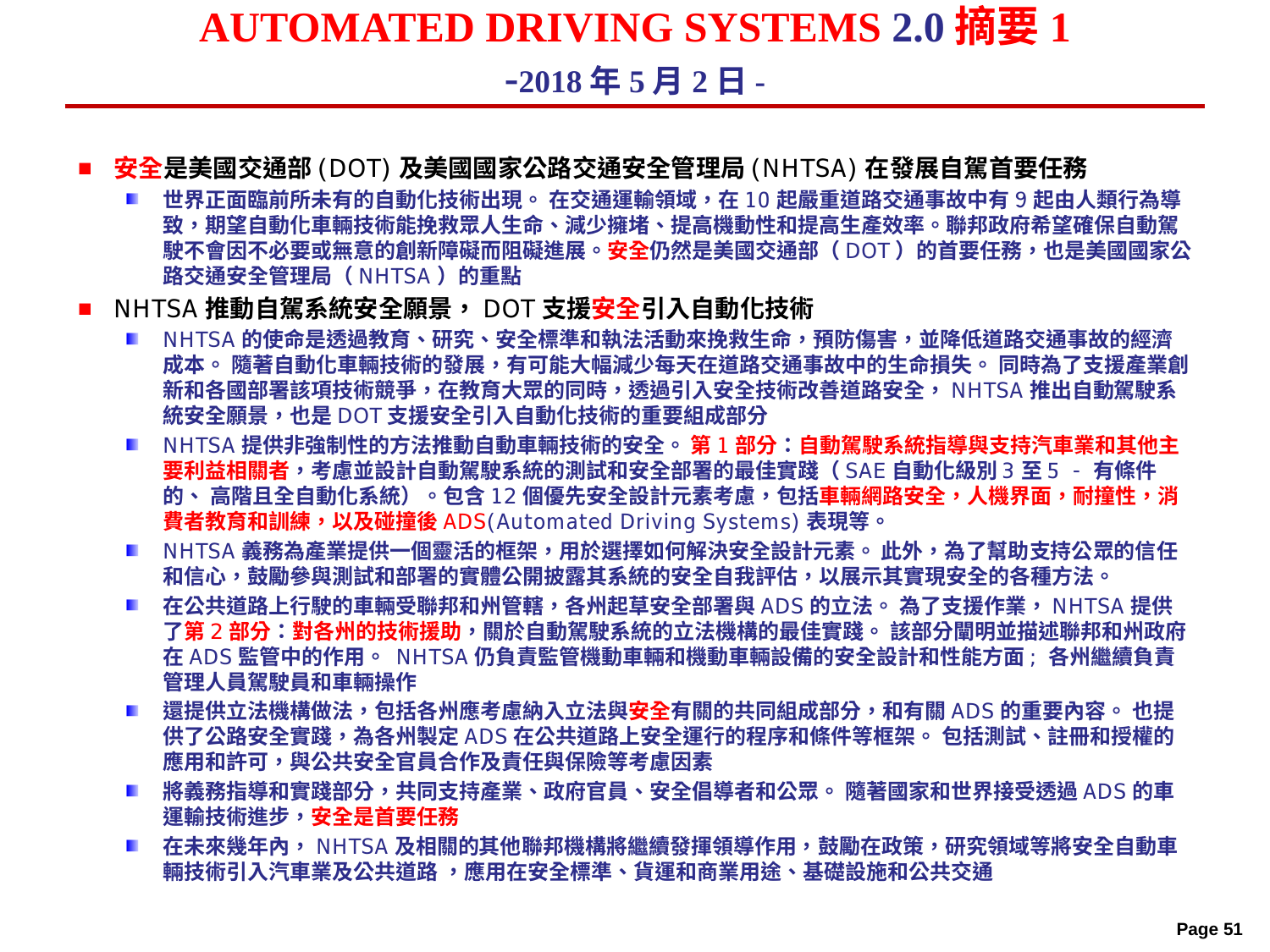

# AUTOMATED DRIVING SYSTEMS 2.0摘要1 -2018年5月2日-
安全是美國交通部(DOT)及美國國家公路交通安全管理局(NHTSA)在發展自駕首要任務
世界正面臨前所未有的自動化技術出現。 在交通運輸領域，在10起嚴重道路交通事故中有9起由人類行為導致，期望自動化車輛技術能挽救眾人生命、減少擁堵、提高機動性和提高生產效率。聯邦政府希望確保自動駕駛不會因不必要或無意的創新障礙而阻礙進展。安全仍然是美國交通部（DOT）的首要任務，也是美國國家公路交通安全管理局（NHTSA）的重點
NHTSA推動自駕系統安全願景，DOT支援安全引入自動化技術
NHTSA的使命是透過教育、研究、安全標準和執法活動來挽救生命，預防傷害，並降低道路交通事故的經濟成本。 隨著自動化車輛技術的發展，有可能大幅減少每天在道路交通事故中的生命損失。 同時為了支援產業創新和各國部署該項技術競爭，在教育大眾的同時，透過引入安全技術改善道路安全，NHTSA推出自動駕駛系統安全願景，也是DOT支援安全引入自動化技術的重要組成部分
NHTSA提供非強制性的方法推動自動車輛技術的安全。 第1部分：自動駕駛系統指導與支持汽車業和其他主要利益相關者，考慮並設計自動駕駛系統的測試和安全部署的最佳實踐（SAE自動化級別3至5  - 有條件的、 高階且全自動化系統）。包含12個優先安全設計元素考慮，包括車輛網路安全，人機界面，耐撞性，消費者教育和訓練，以及碰撞後ADS(Automated Driving Systems)表現等。
NHTSA義務為產業提供一個靈活的框架，用於選擇如何解決安全設計元素。 此外，為了幫助支持公眾的信任和信心，鼓勵參與測試和部署的實體公開披露其系統的安全自我評估，以展示其實現安全的各種方法。
在公共道路上行駛的車輛受聯邦和州管轄，各州起草安全部署與ADS的立法。 為了支援作業，NHTSA提供了第2部分：對各州的技術援助，關於自動駕駛系統的立法機構的最佳實踐。 該部分闡明並描述聯邦和州政府在ADS監管中的作用。 NHTSA仍負責監管機動車輛和機動車輛設備的安全設計和性能方面; 各州繼續負責管理人員駕駛員和車輛操作
還提供立法機構做法，包括各州應考慮納入立法與安全有關的共同組成部分，和有關ADS的重要內容。 也提供了公路安全實踐，為各州製定ADS在公共道路上安全運行的程序和條件等框架。 包括測試、註冊和授權的應用和許可，與公共安全官員合作及責任與保險等考慮因素
將義務指導和實踐部分，共同支持產業、政府官員、安全倡導者和公眾。 隨著國家和世界接受透過ADS的車運輸技術進步，安全是首要任務
在未來幾年內，NHTSA及相關的其他聯邦機構將繼續發揮領導作用，鼓勵在政策，研究領域等將安全自動車輛技術引入汽車業及公共道路 ，應用在安全標準、貨運和商業用途、基礎設施和公共交通